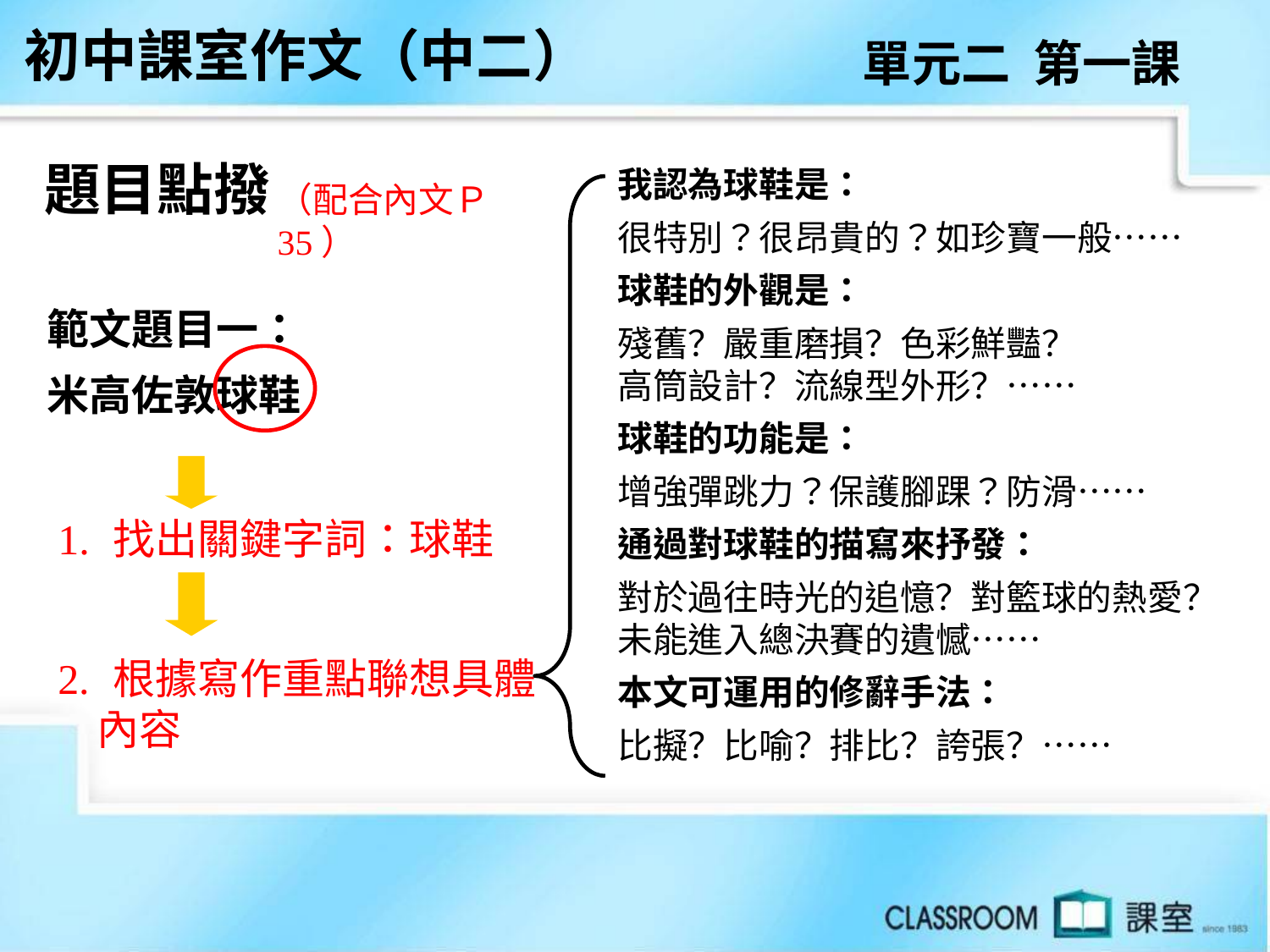

初中課室作文（中二）
單元二  第一課
題目點撥
我認為球鞋是：
很特別？很昂貴的？如珍寶一般……
球鞋的外觀是：
殘舊？嚴重磨損？色彩鮮豔？
高筒設計？流線型外形？……
球鞋的功能是：
增強彈跳力？保護腳踝？防滑……
通過對球鞋的描寫來抒發：
對於過往時光的追憶？對籃球的熱愛？未能進入總決賽的遺憾……
本文可運用的修辭手法：
比擬？比喻？排比？誇張？……
（配合內文Ｐ35）

範文題目一：
米高佐敦球鞋

1. 找出關鍵字詞：球鞋

2. 根據寫作重點聯想具體
   內容